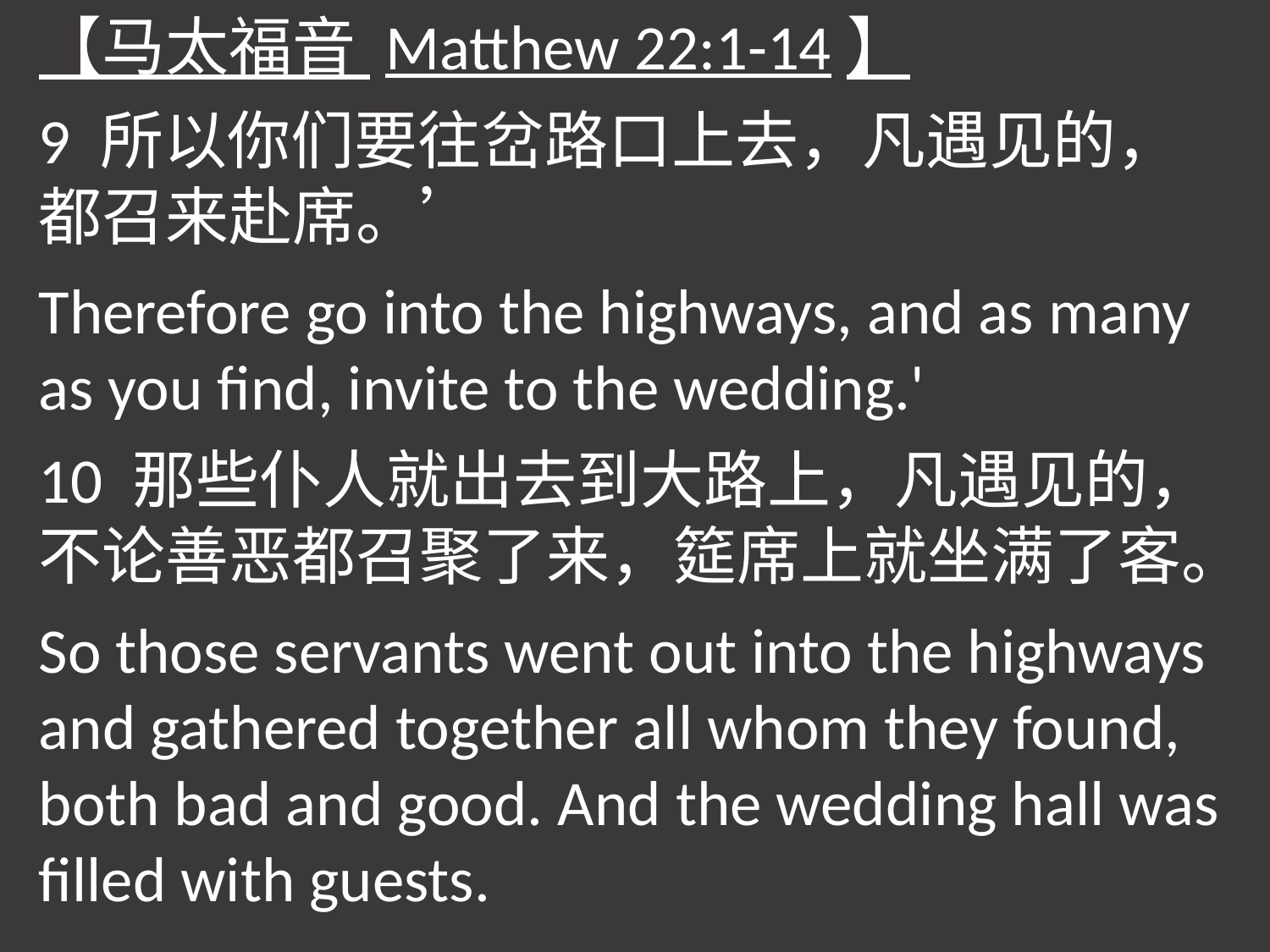

【马太福音 Matthew 22:1-14】
9 所以你们要往岔路口上去，凡遇见的，都召来赴席。’
Therefore go into the highways, and as many as you find, invite to the wedding.'
10 那些仆人就出去到大路上，凡遇见的，不论善恶都召聚了来，筵席上就坐满了客。
So those servants went out into the highways and gathered together all whom they found, both bad and good. And the wedding hall was filled with guests.